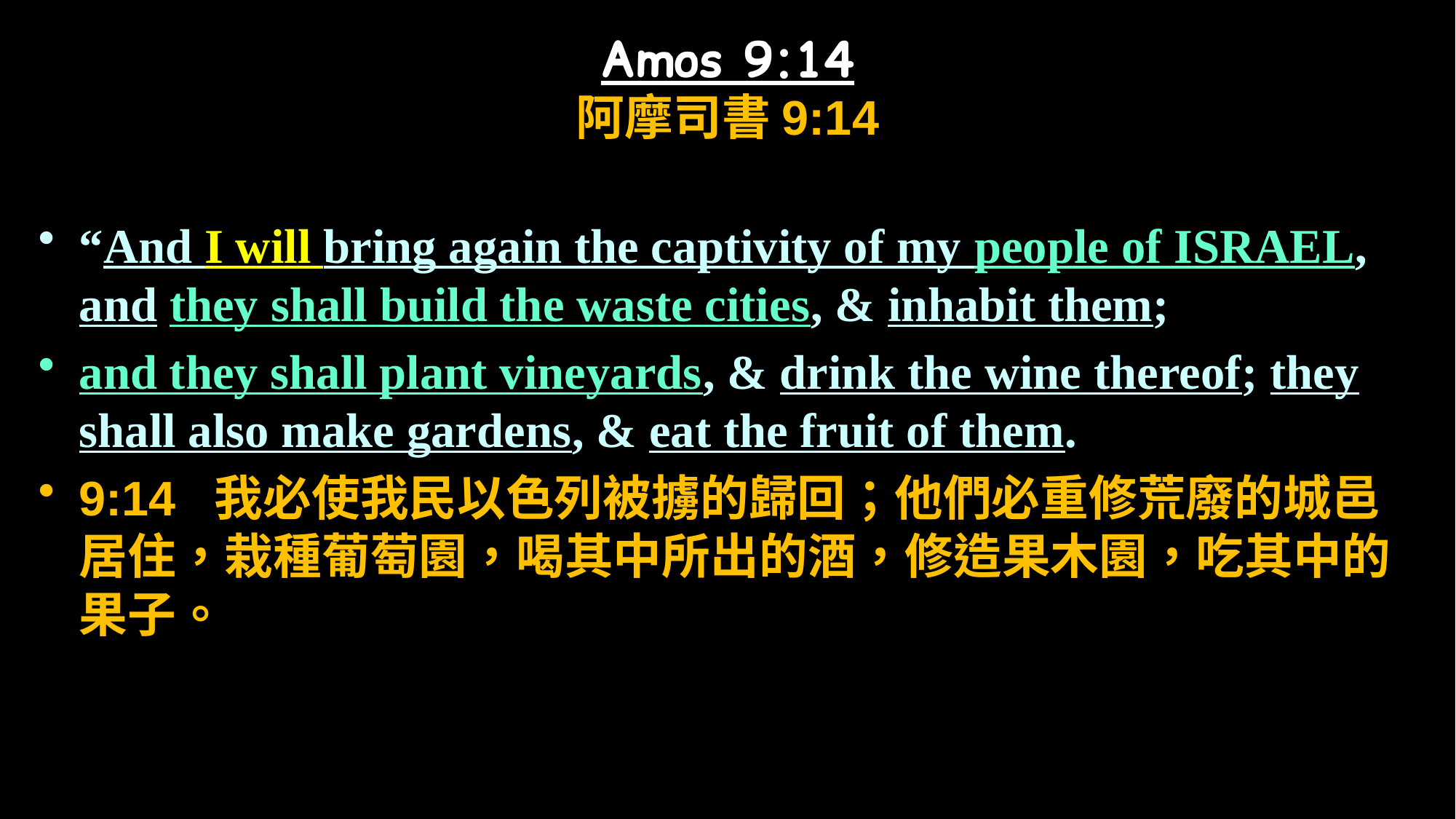

# Amos 9:14 阿摩司書9:14
“And I will bring again the captivity of my people of ISRAEL, and they shall build the waste cities, & inhabit them;
and they shall plant vineyards, & drink the wine thereof; they shall also make gardens, & eat the fruit of them.
9:14  我必使我民以色列被擄的歸回；他們必重修荒廢的城邑居住，栽種葡萄園，喝其中所出的酒，修造果木園，吃其中的果子。